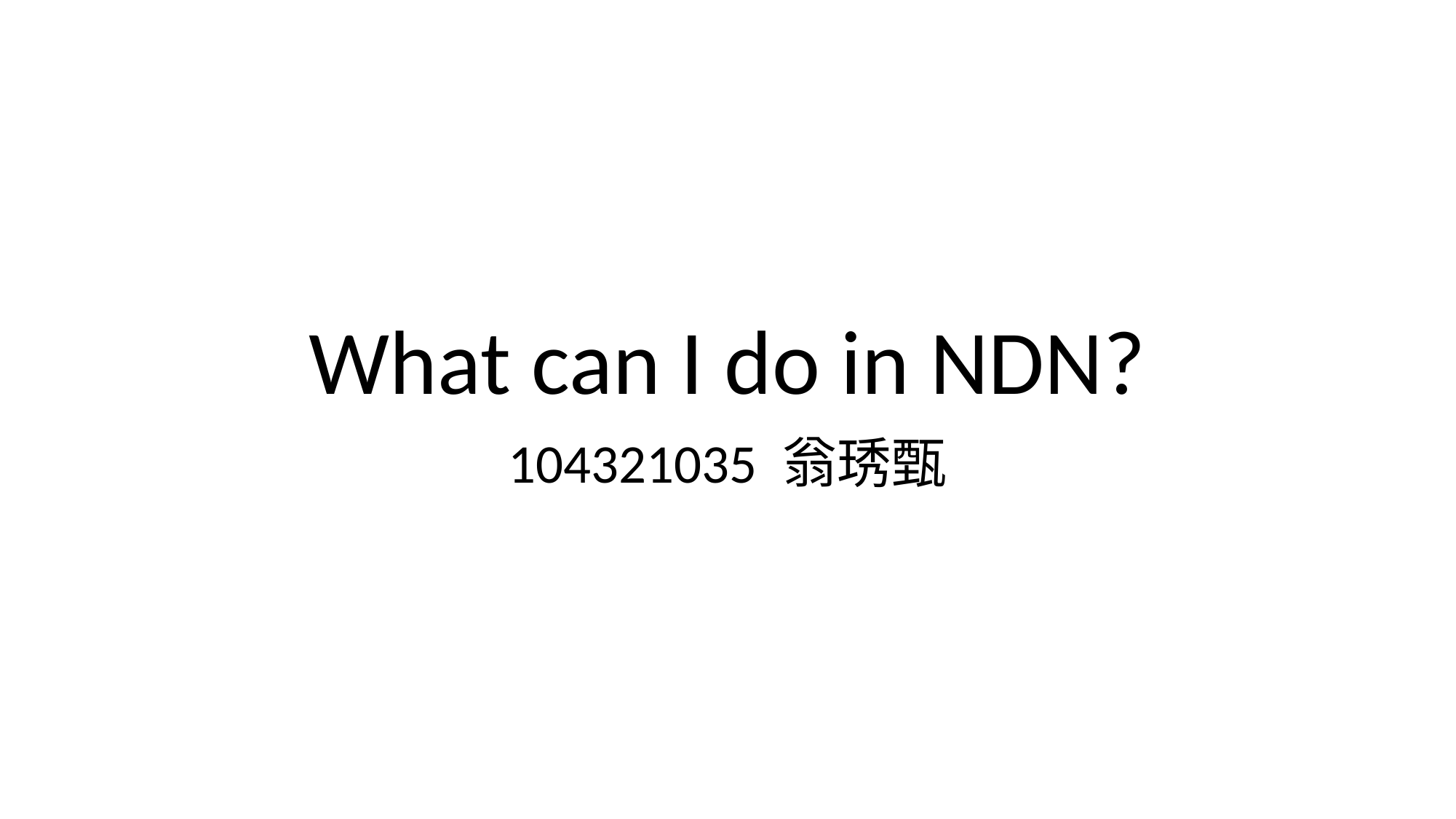

# What can I do in NDN?
104321035 翁琇甄